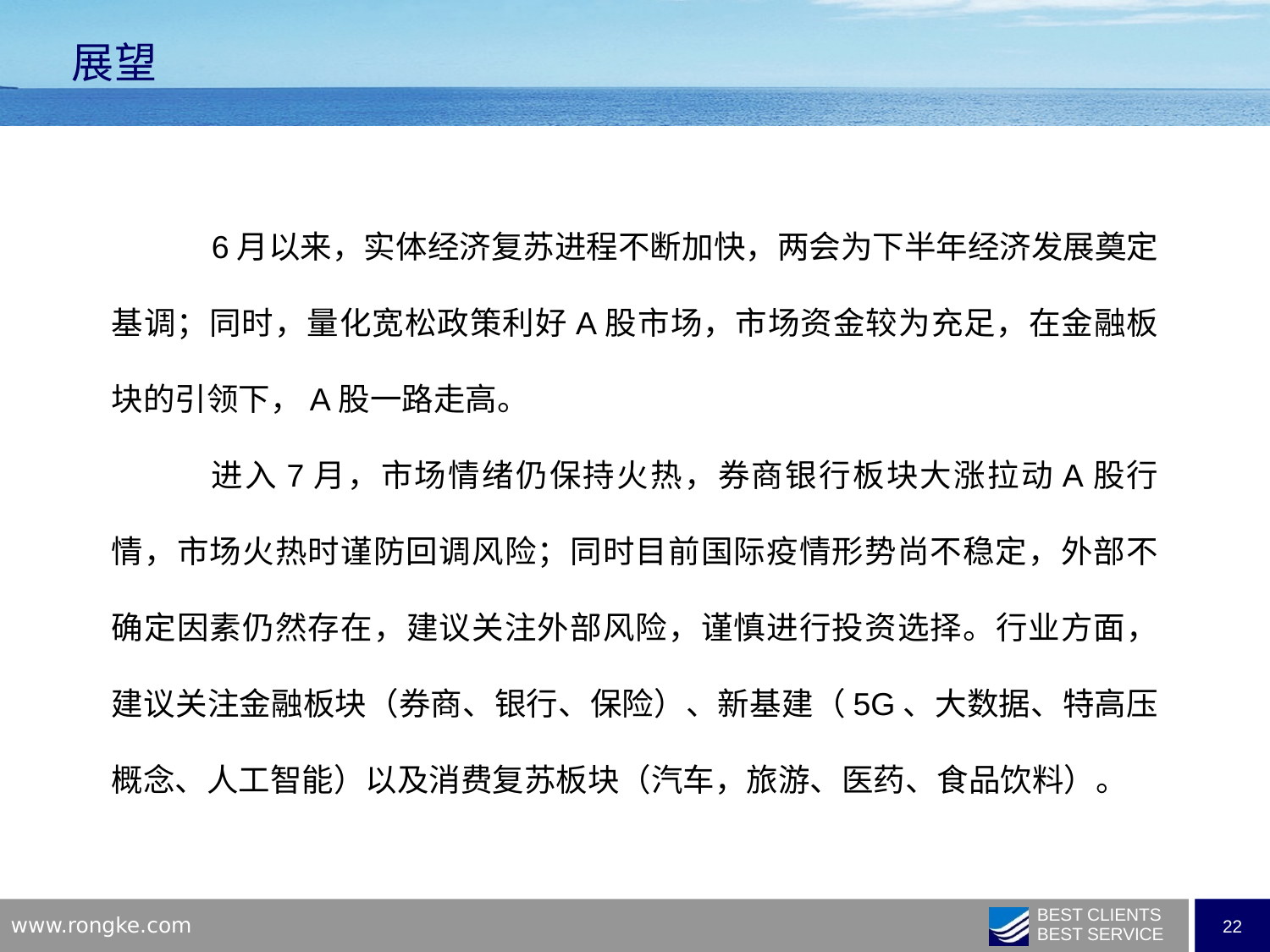

展望

6月以来，实体经济复苏进程不断加快，两会为下半年经济发展奠定基调；同时，量化宽松政策利好A股市场，市场资金较为充足，在金融板块的引领下，A股一路走高。
进入7月，市场情绪仍保持火热，券商银行板块大涨拉动A股行情，市场火热时谨防回调风险；同时目前国际疫情形势尚不稳定，外部不确定因素仍然存在，建议关注外部风险，谨慎进行投资选择。行业方面，建议关注金融板块（券商、银行、保险）、新基建（5G、大数据、特高压概念、人工智能）以及消费复苏板块（汽车，旅游、医药、食品饮料）。